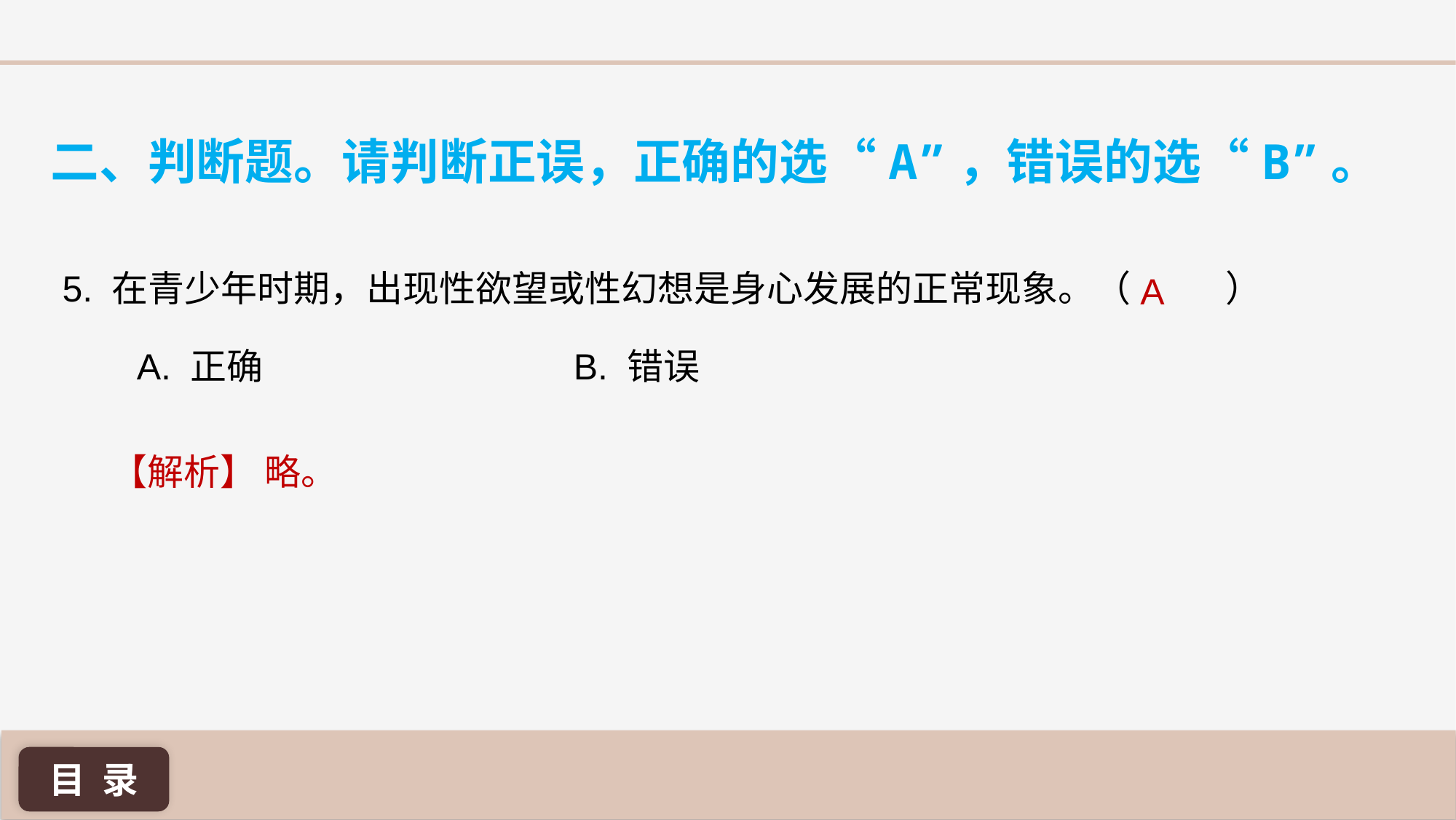

二、判断题。请判断正误，正确的选“A”，错误的选“B”。
5. 在青少年时期，出现性欲望或性幻想是身心发展的正常现象。（ 	  ）
A
A. 正确 			B. 错误
【解析】 略。